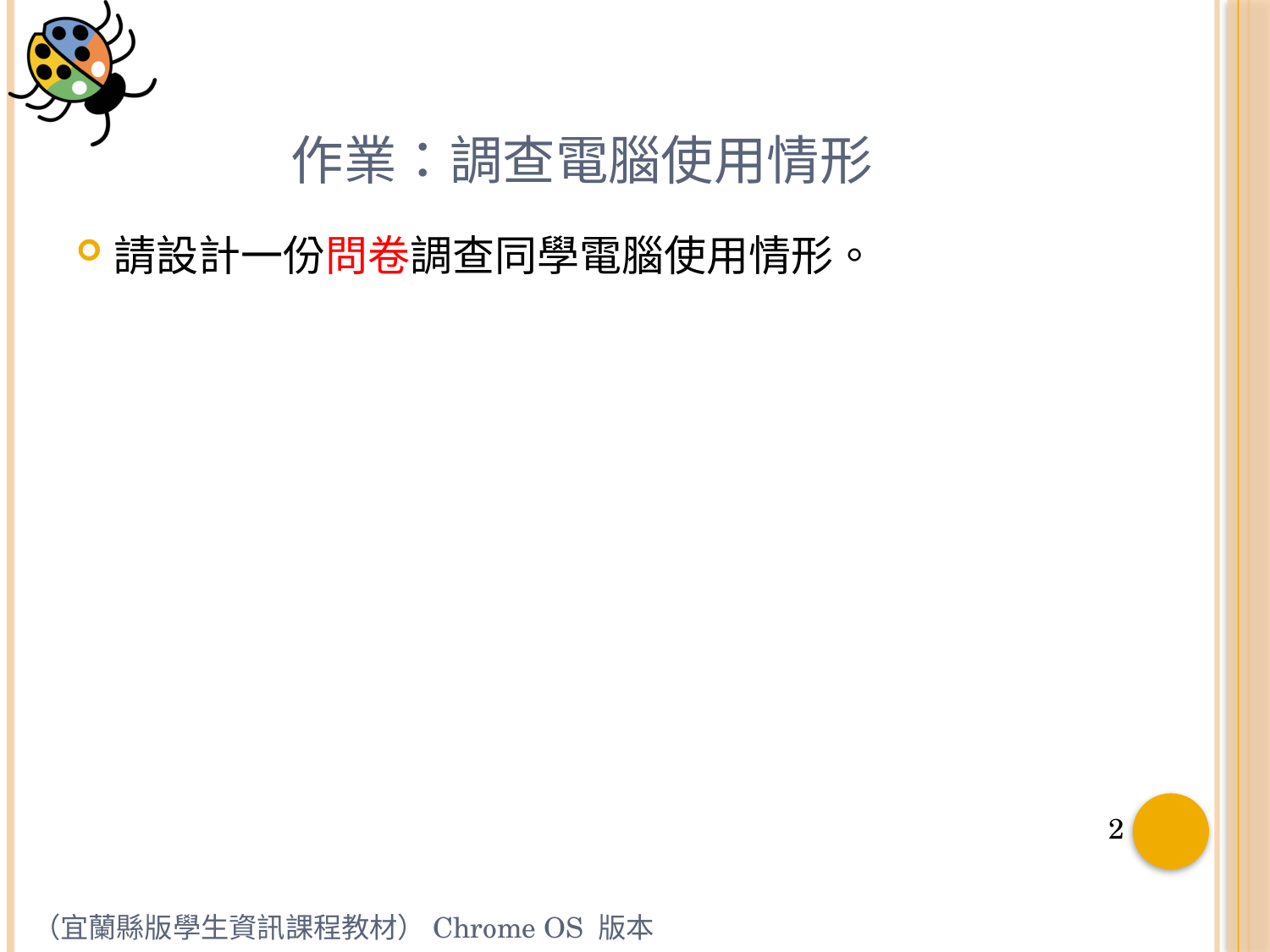

2
# 作業：調查電腦使用情形
請設計一份問卷調查同學電腦使用情形。
（宜蘭縣版學生資訊課程教材）Chrome OS 版本